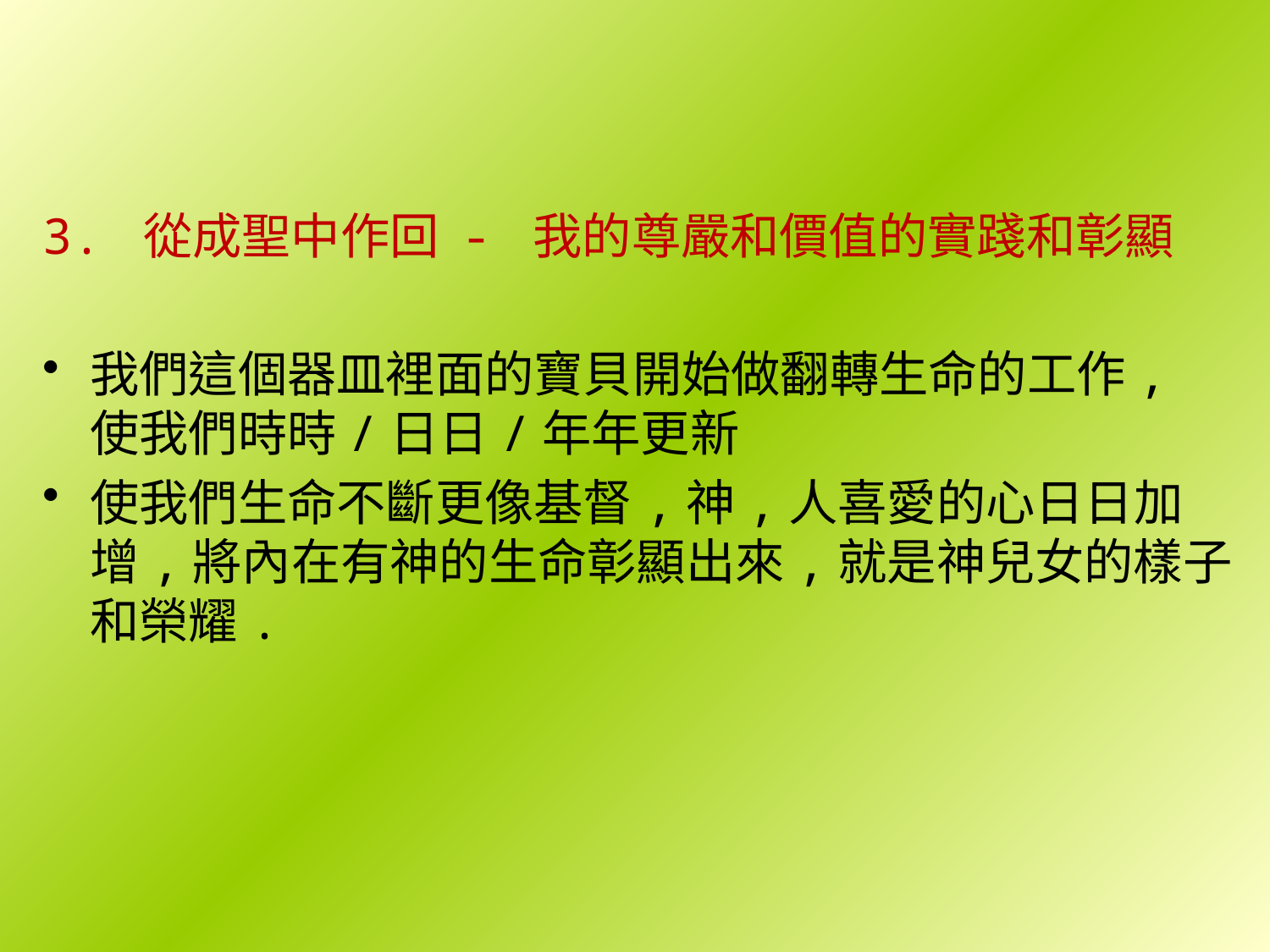

3. 從成聖中作回 - 我的尊嚴和價值的實踐和彰顯

我們這個器皿裡面的寶貝開始做翻轉生命的工作, 使我們時時/日日/年年更新
使我們生命不斷更像基督,神,人喜愛的心日日加增,將內在有神的生命彰顯出來,就是神兒女的樣子和榮耀.